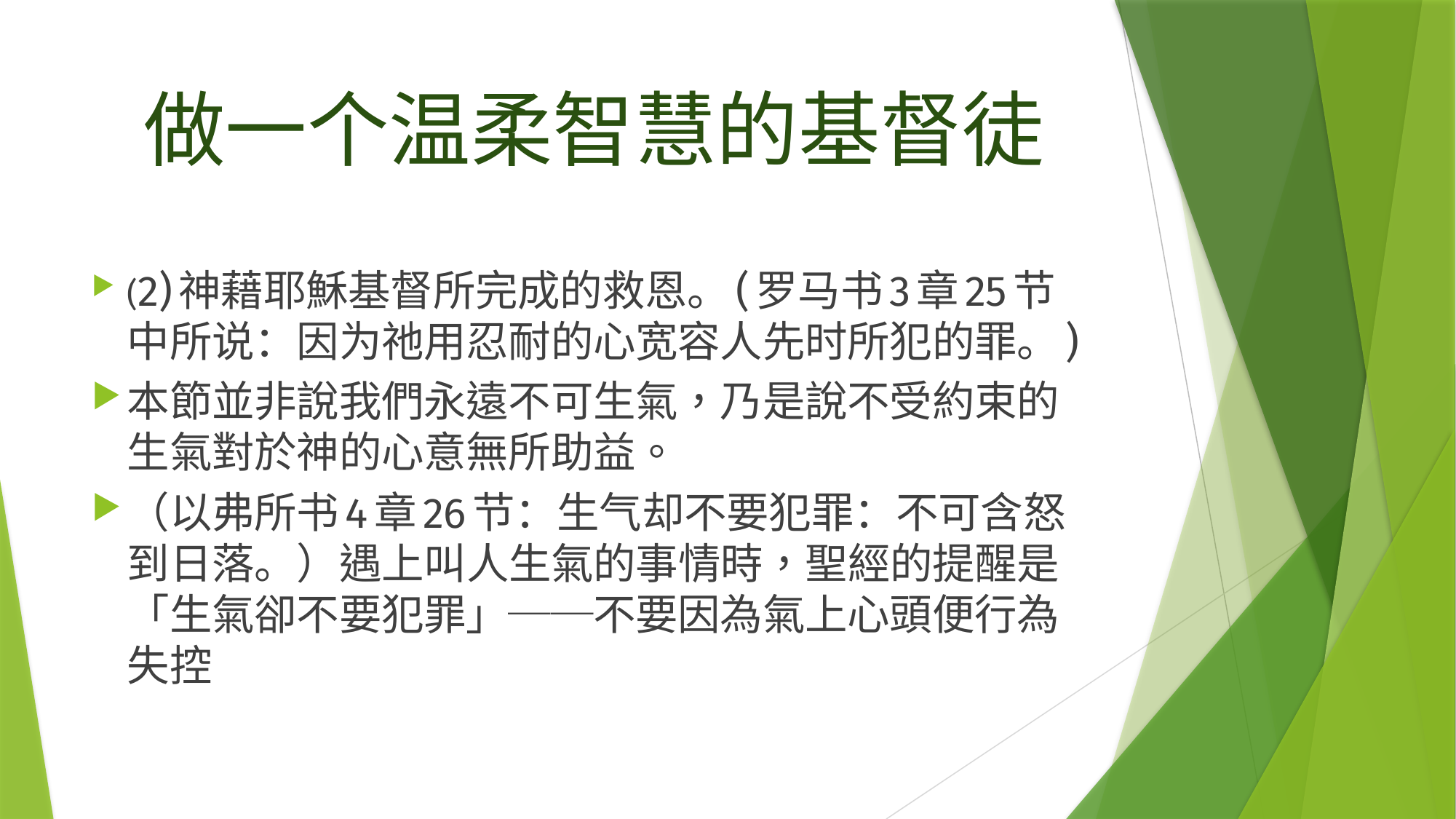

# 做一个温柔智慧的基督徒
(2)神藉耶穌基督所完成的救恩。(罗马书3章25节中所说：因为祂用忍耐的心宽容人先时所犯的罪。)
本節並非說我們永遠不可生氣，乃是說不受約束的生氣對於神的心意無所助益。
（以弗所书4章26节：生气却不要犯罪：不可含怒到日落。）遇上叫人生氣的事情時，聖經的提醒是「生氣卻不要犯罪」──不要因為氣上心頭便行為失控